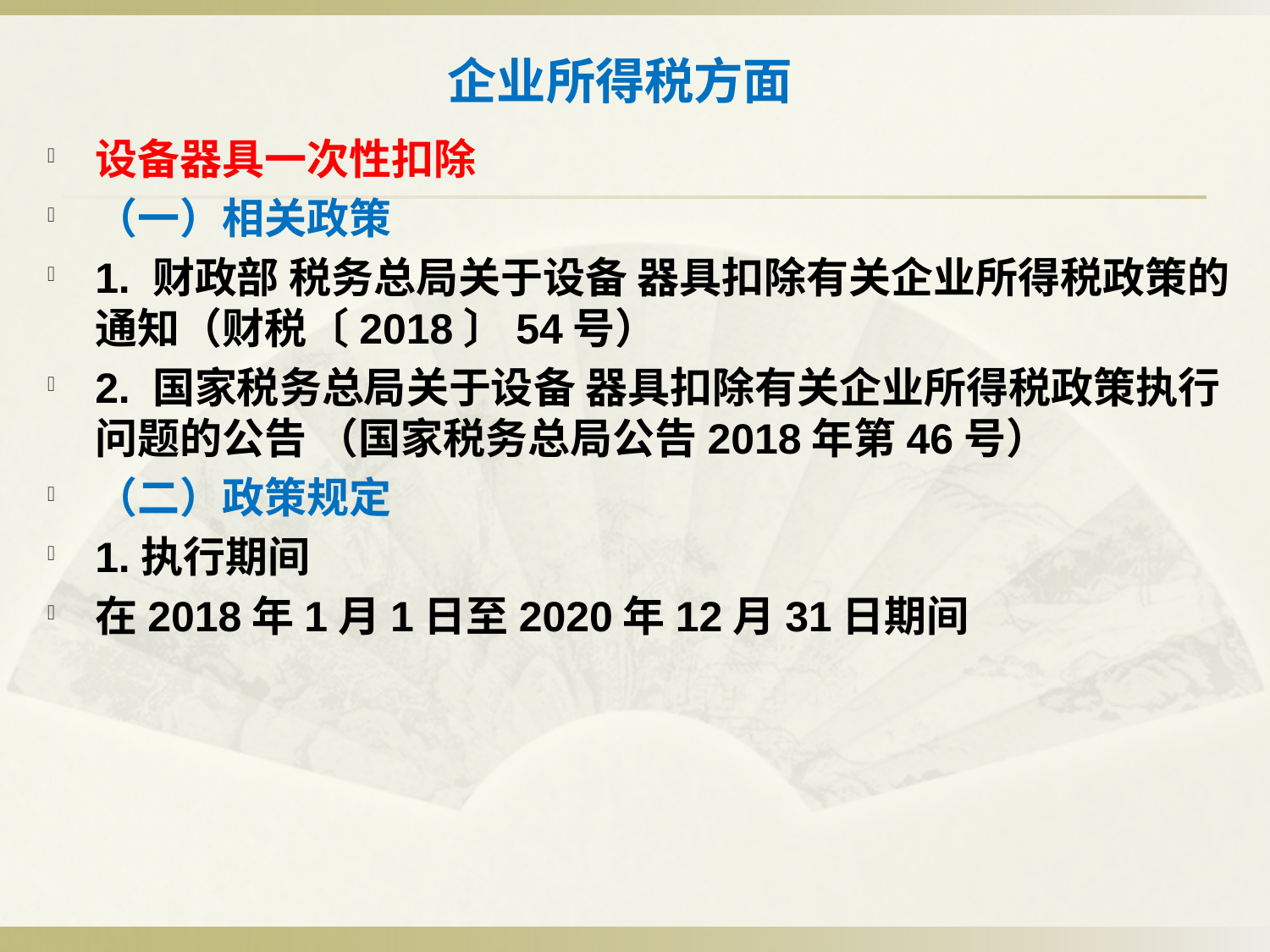

# 企业所得税方面
设备器具一次性扣除
（一）相关政策
1. 财政部 税务总局关于设备 器具扣除有关企业所得税政策的通知（财税〔2018〕54号）
2. 国家税务总局关于设备 器具扣除有关企业所得税政策执行问题的公告 （国家税务总局公告2018年第46号）
（二）政策规定
1.执行期间
在2018年1月1日至2020年12月31日期间